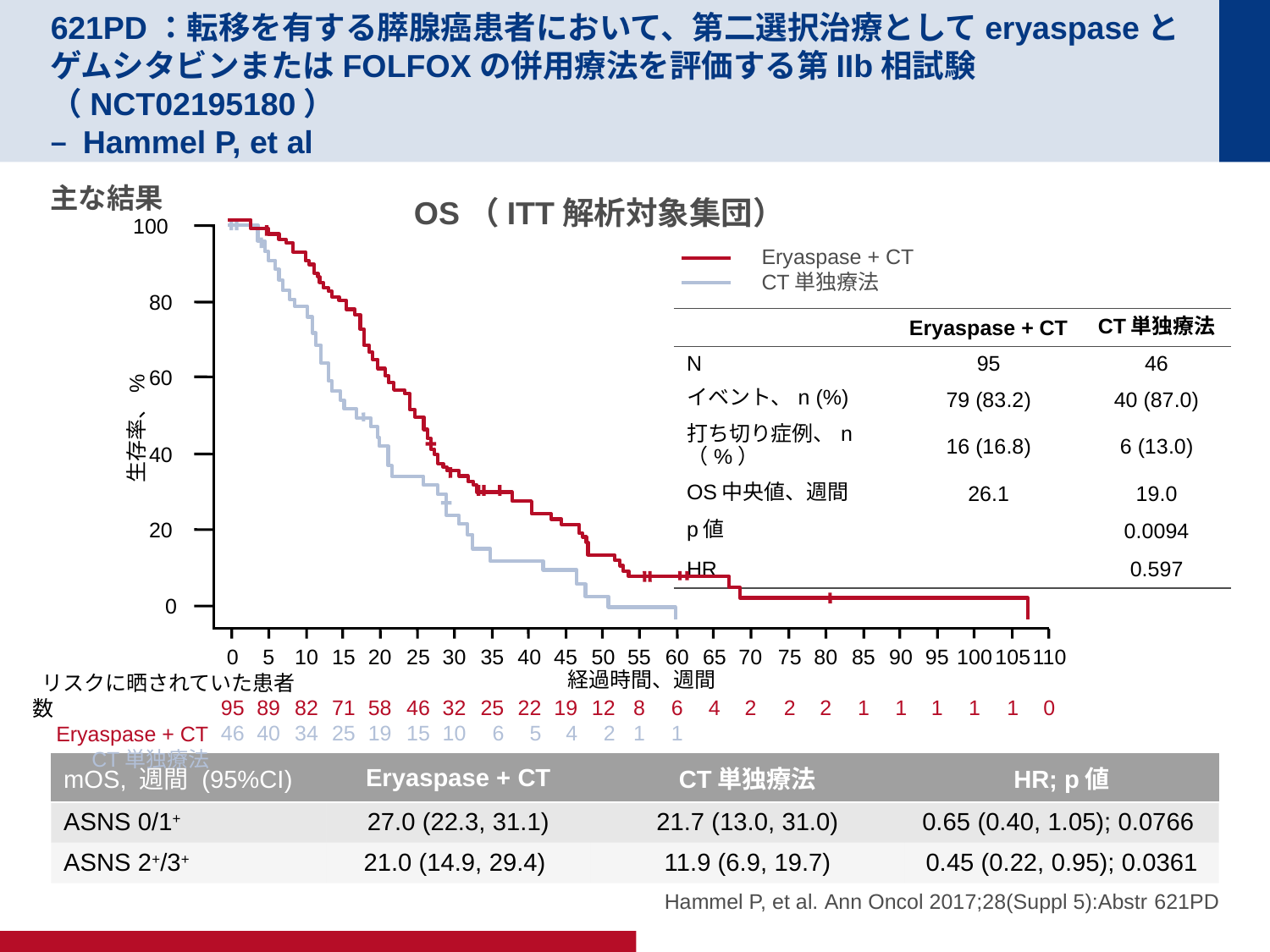

# 621PD：転移を有する膵腺癌患者において、第二選択治療としてeryaspaseとゲムシタビンまたはFOLFOXの併用療法を評価する第IIb相試験（NCT02195180） – Hammel P, et al
主な結果
OS（ITT解析対象集団）
100

0

95
46
5

89
40
10

82
34
15

71
25
20

58
19
25

46
15
30

32
10
35

25
6
40

22
5
45

19
4
50

12
2
55

8
1
60

6
1
65

4
70

2
75

2
80

2
85

1
90

1
95

1

Eryaspase + CT
CT単独療法
80

|  | Eryaspase + CT | CT単独療法 |
| --- | --- | --- |
| N | 95 | 46 |
| イベント、n (%) | 79 (83.2) | 40 (87.0) |
| 打ち切り症例、n（%） | 16 (16.8) | 6 (13.0) |
| OS中央値、週間 | 26.1 | 19.0 |
| p値 |  | 0.0094 |
| HR |  | 0.597 |
60

生存率、%
40

20

0

100

1

105

1
110

0
経過時間、週間
 リスクに晒されていた患者数
    Eryaspase + CT
          CT単独療法
| mOS, 週間 (95%CI) | Eryaspase + CT | CT単独療法 | HR; p値 |
| --- | --- | --- | --- |
| ASNS 0/1+ | 27.0 (22.3, 31.1) | 21.7 (13.0, 31.0) | 0.65 (0.40, 1.05); 0.0766 |
| ASNS 2+/3+ | 21.0 (14.9, 29.4) | 11.9 (6.9, 19.7) | 0.45 (0.22, 0.95); 0.0361 |

Hammel P, et al. Ann Oncol 2017;28(Suppl 5):Abstr 621PD